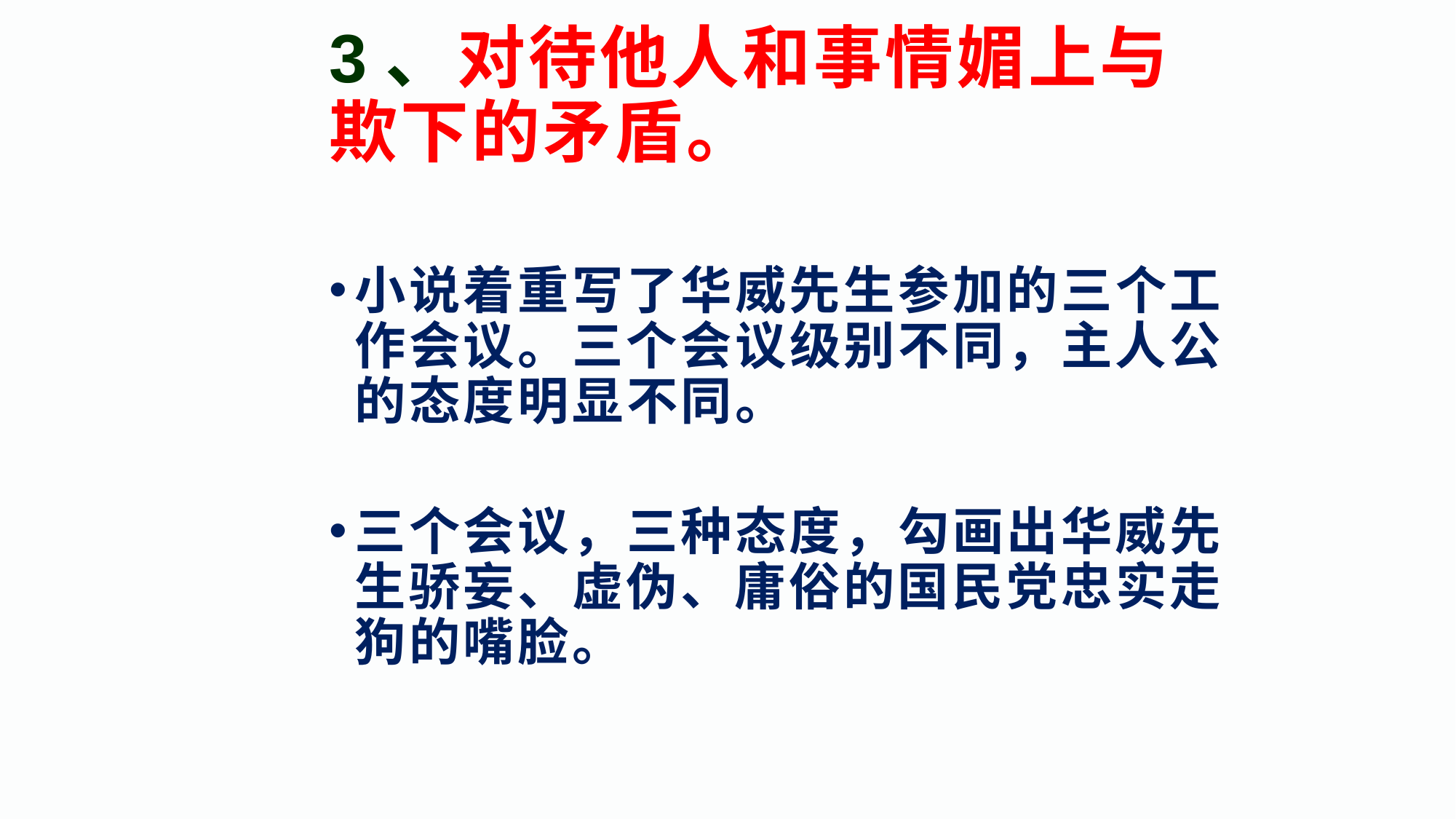

3、对待他人和事情媚上与欺下的矛盾。

小说着重写了华威先生参加的三个工作会议。三个会议级别不同，主人公的态度明显不同。

三个会议，三种态度，勾画出华威先生骄妄、虚伪、庸俗的国民党忠实走狗的嘴脸。